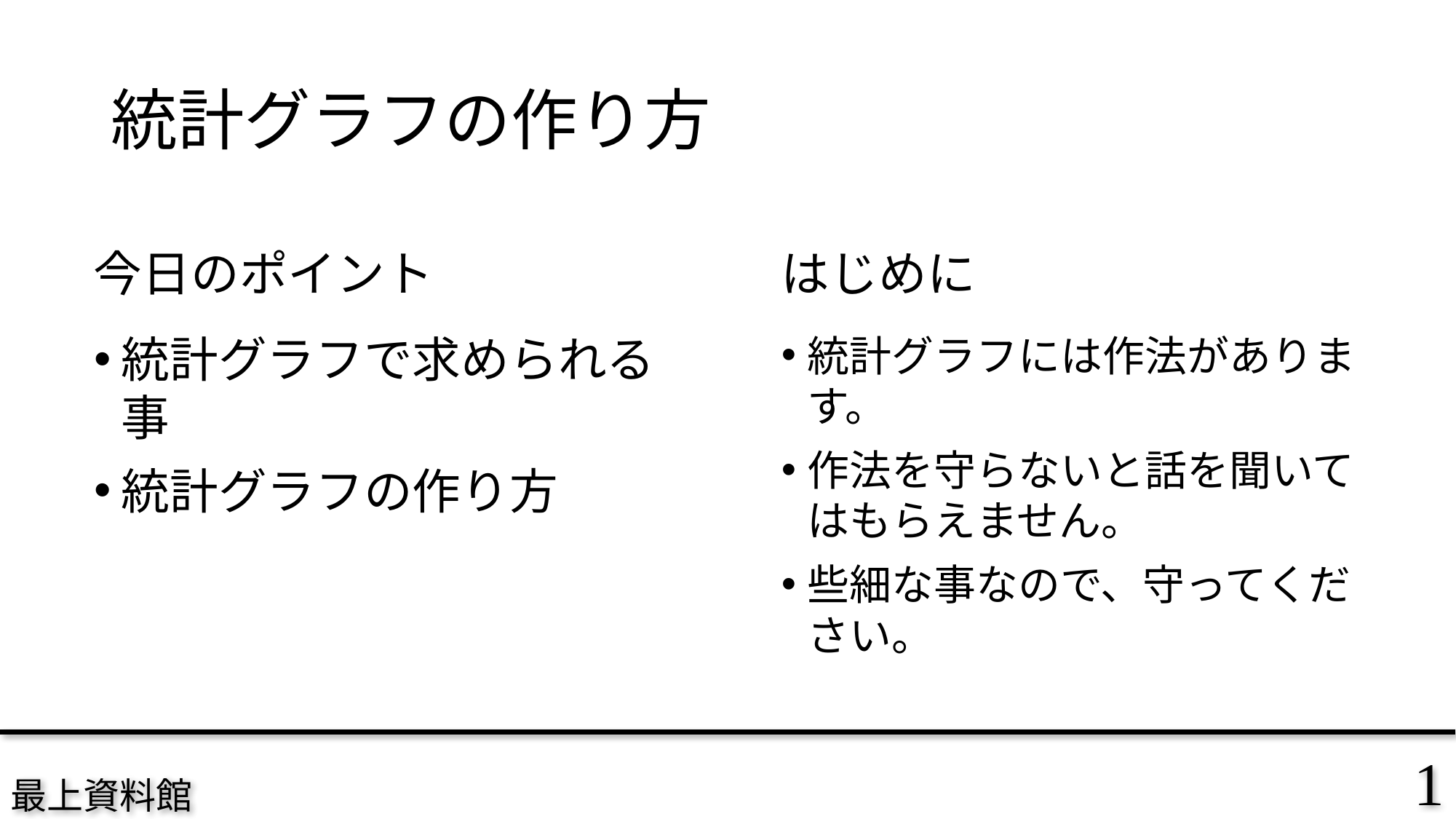

# 統計グラフの作り方
はじめに
今日のポイント
統計グラフで求められる事
統計グラフの作り方

統計グラフには作法があります。
作法を守らないと話を聞いてはもらえません。
些細な事なので、守ってください。